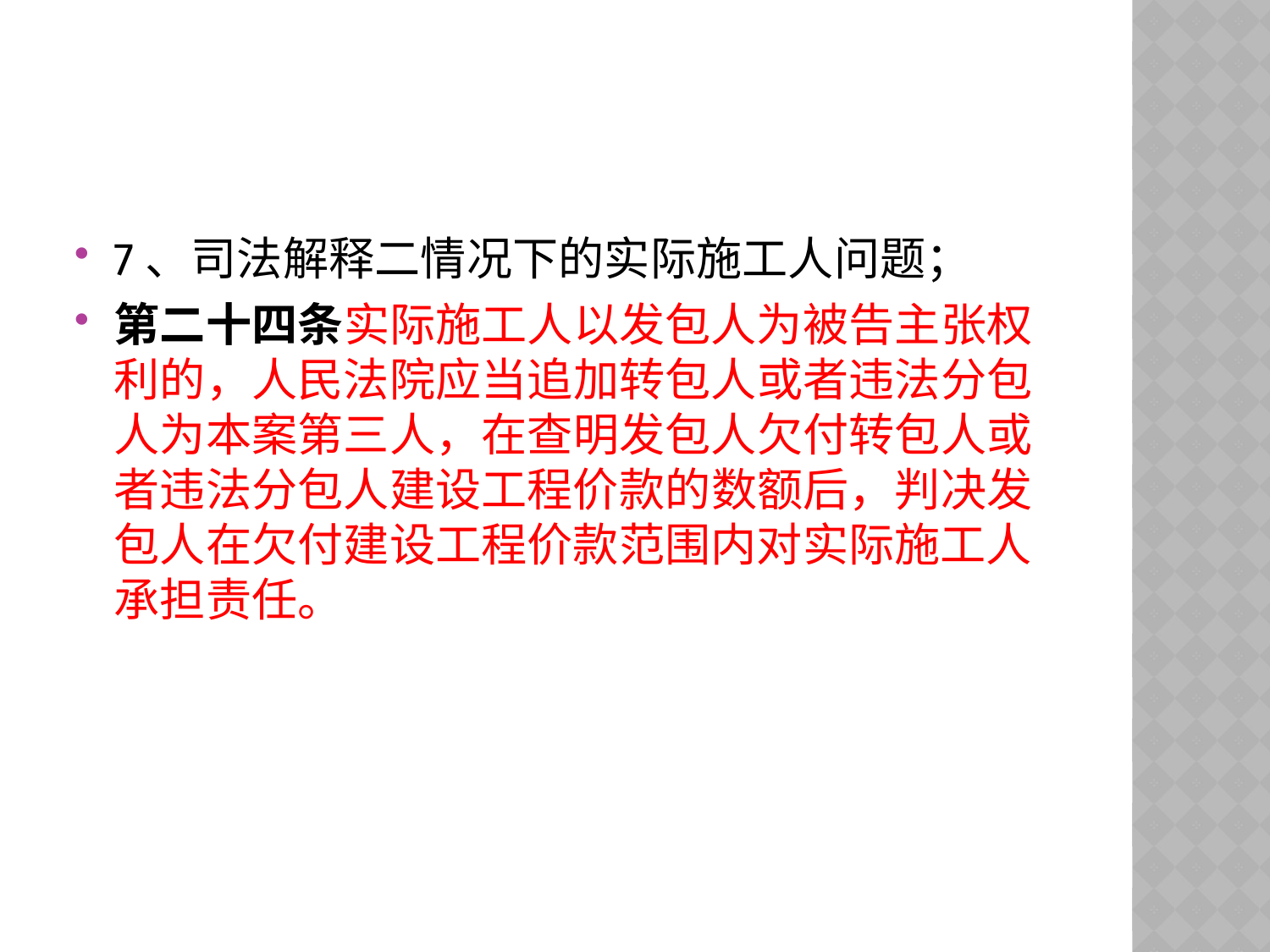

#
7、司法解释二情况下的实际施工人问题；
第二十四条实际施工人以发包人为被告主张权利的，人民法院应当追加转包人或者违法分包人为本案第三人，在查明发包人欠付转包人或者违法分包人建设工程价款的数额后，判决发包人在欠付建设工程价款范围内对实际施工人承担责任。